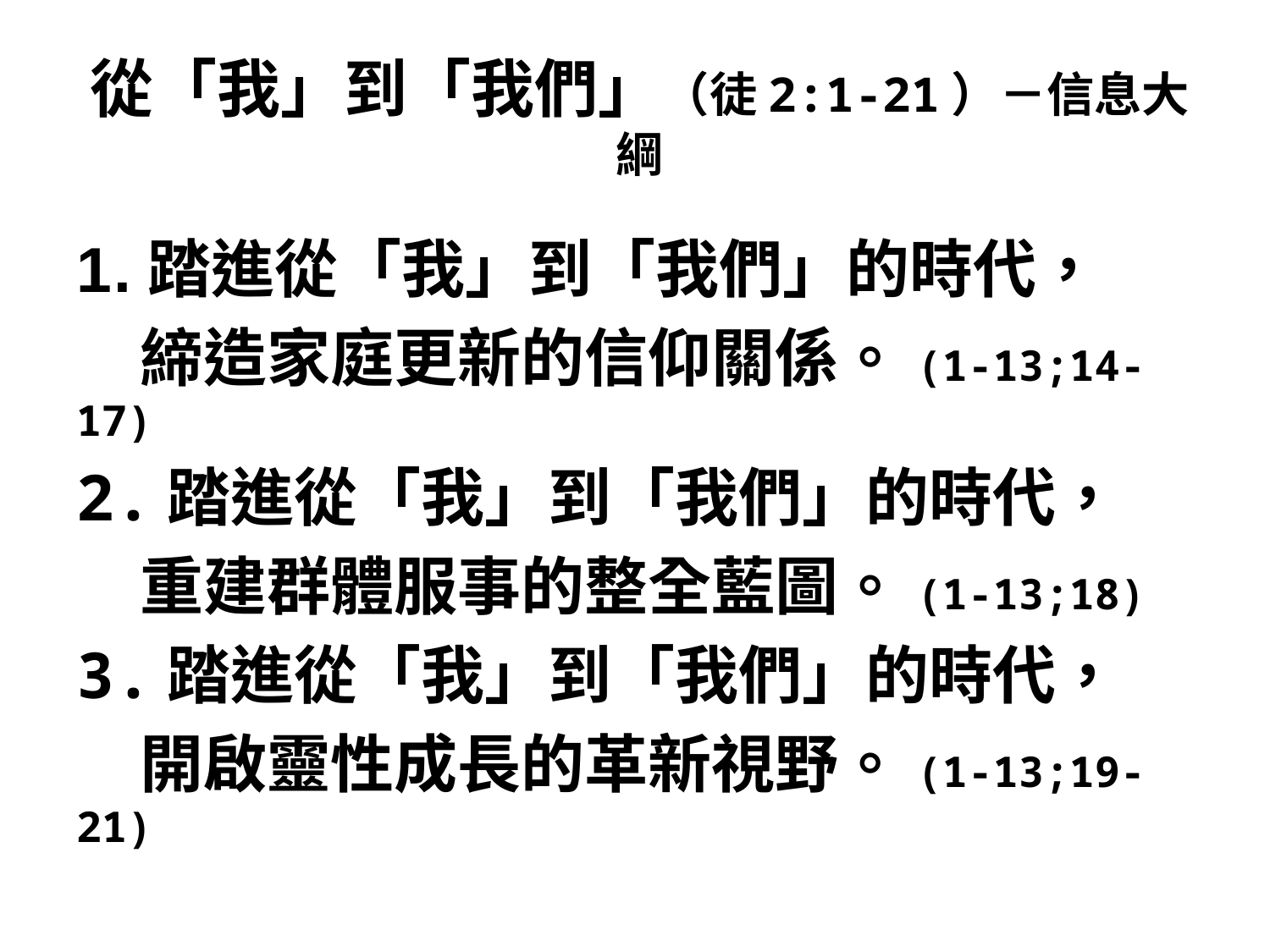

# 從「我」到「我們」（徒2:1-21）－信息大綱
踏進從「我」到「我們」的時代，
　締造家庭更新的信仰關係。(1-13;14-17)
2.踏進從「我」到「我們」的時代，
　重建群體服事的整全藍圖。(1-13;18)
3.踏進從「我」到「我們」的時代，
　開啟靈性成長的革新視野。(1-13;19-21)